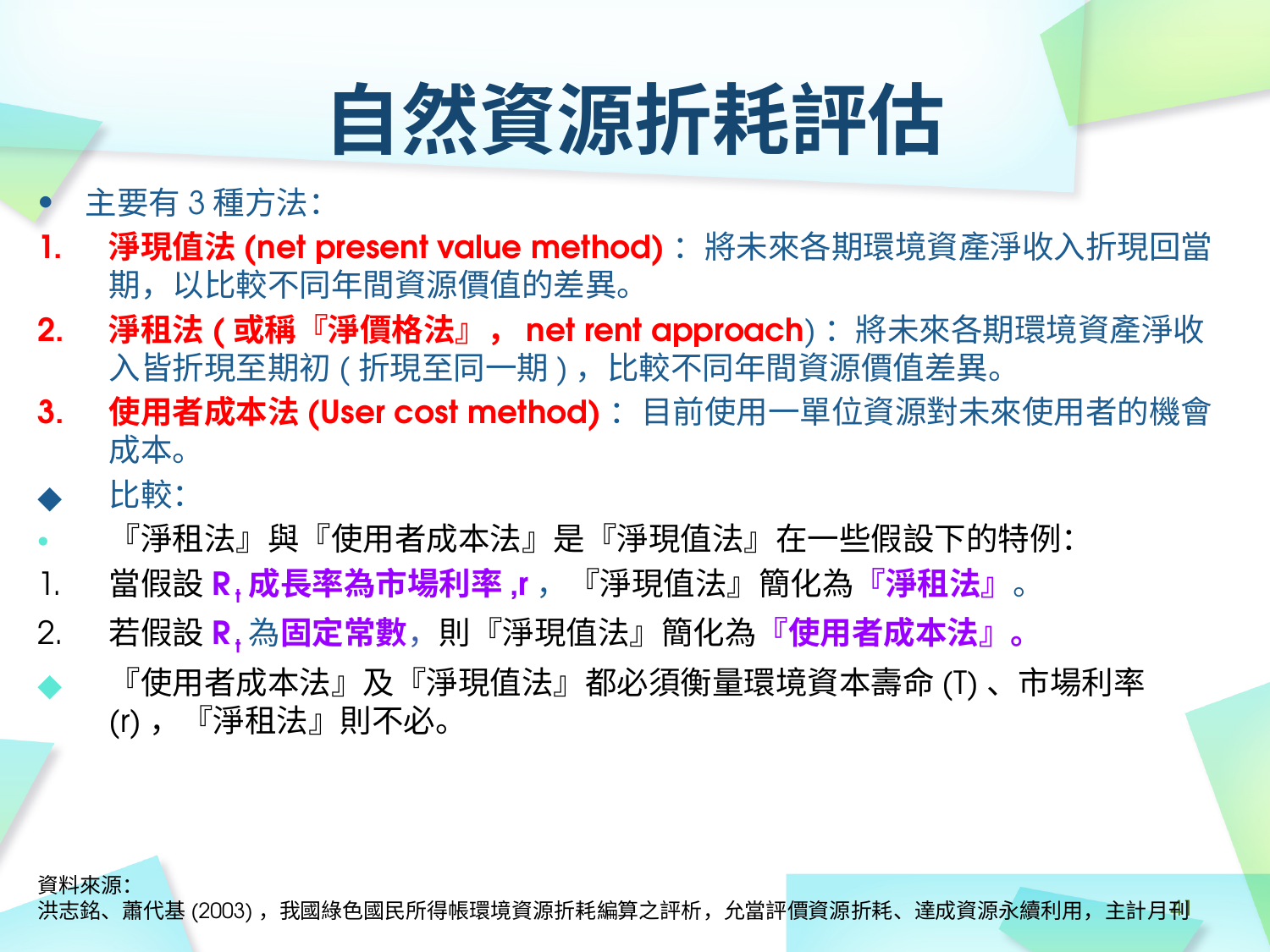

# 自然資源折耗評估
主要有3種方法：
淨現值法(net present value method)：將未來各期環境資產淨收入折現回當期，以比較不同年間資源價值的差異。
淨租法(或稱『淨價格法』，net rent approach)：將未來各期環境資產淨收入皆折現至期初(折現至同一期)，比較不同年間資源價值差異。
使用者成本法(User cost method)：目前使用一單位資源對未來使用者的機會成本。
比較：
『淨租法』與『使用者成本法』是『淨現值法』在一些假設下的特例：
當假設R t成長率為市場利率,r，『淨現值法』簡化為『淨租法』。
若假設R t為固定常數，則『淨現值法』簡化為『使用者成本法』。
『使用者成本法』及『淨現值法』都必須衡量環境資本壽命(T)、市場利率(r)，『淨租法』則不必。

資料來源：
洪志銘、蕭代基(2003)，我國綠色國民所得帳環境資源折耗編算之評析，允當評價資源折耗、達成資源永續利用，主計月刊
41